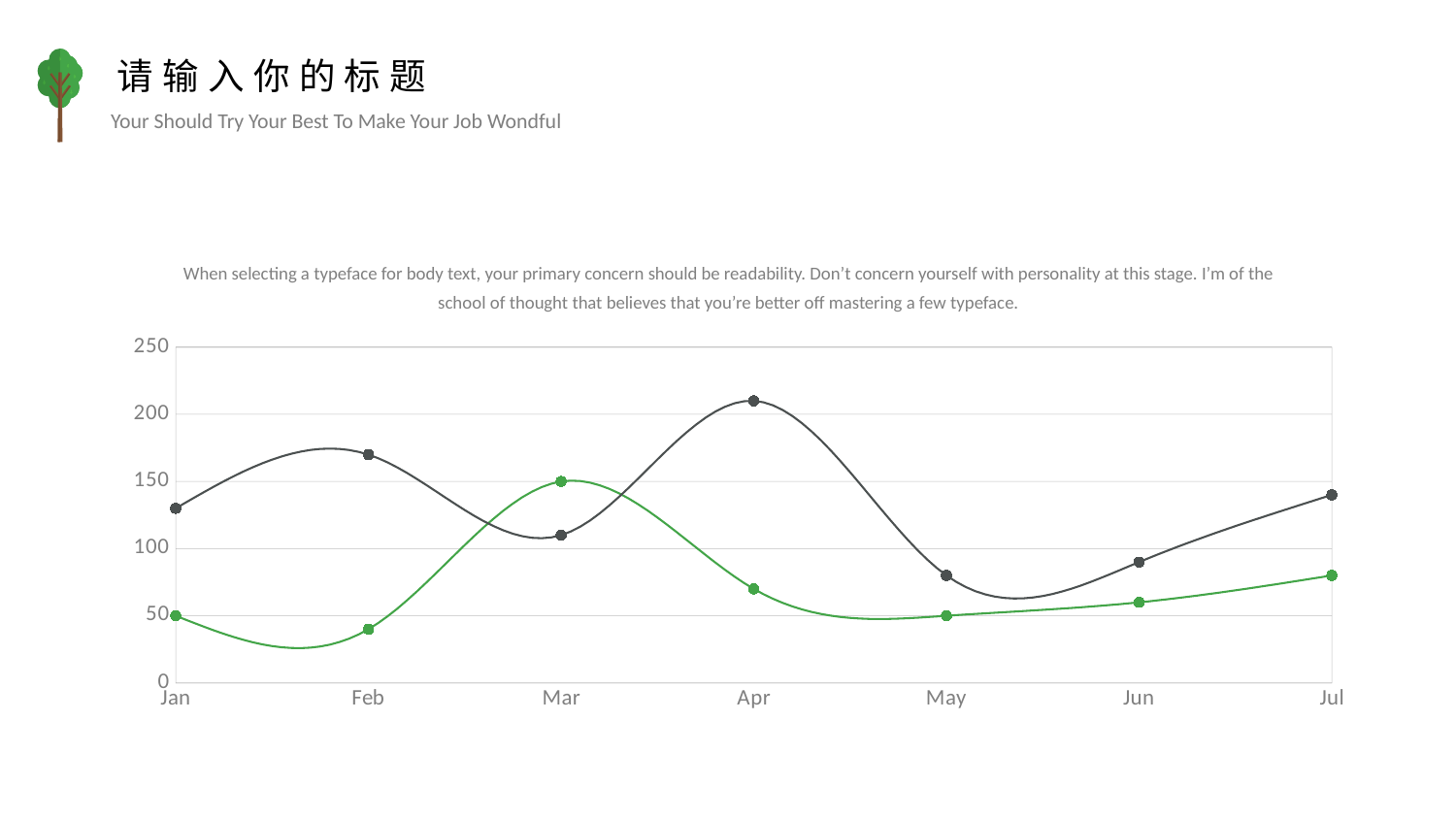

请输入你的标题
Your Should Try Your Best To Make Your Job Wondful
When selecting a typeface for body text, your primary concern should be readability. Don’t concern yourself with personality at this stage. I’m of the school of thought that believes that you’re better off mastering a few typeface.

### Chart

| Category | Store1 | Store2 |
|---|---|---|
| Jan | 50.0 | 130.0 |
| Feb | 40.0 | 170.0 |
| Mar | 150.0 | 110.0 |
| Apr | 70.0 | 210.0 |
| May | 50.0 | 80.0 |
| Jun | 60.0 | 90.0 |
| Jul | 80.0 | 140.0 |